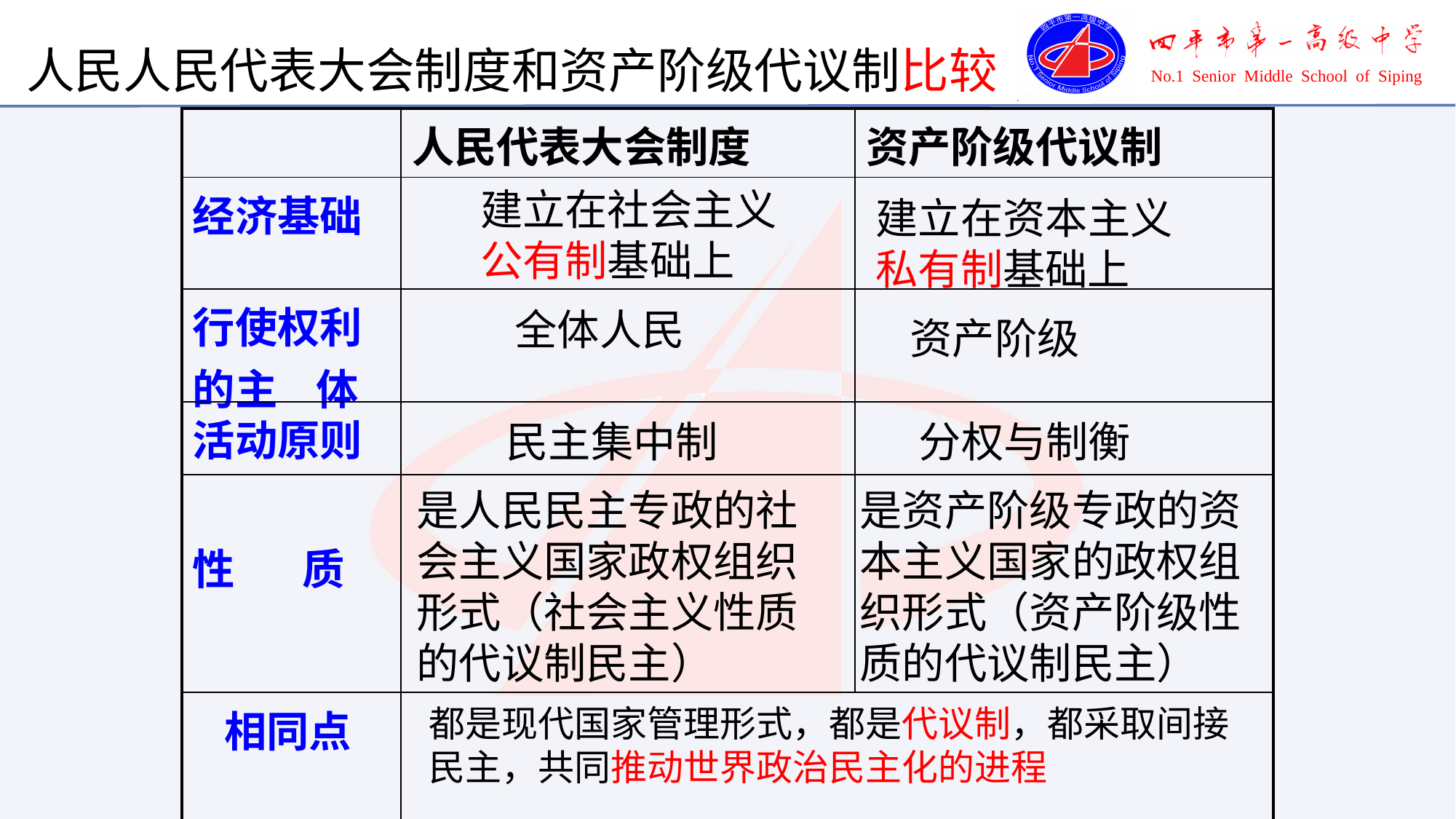

人民人民代表大会制度和资产阶级代议制比较
|  | 人民代表大会制度 | 资产阶级代议制 |
| --- | --- | --- |
| 经济基础 |  |  |
| 行使权利的主 体 |  |  |
| 活动原则 |  |  |
| 性 质 |  |  |
| 相同点 |  |  |
建立在社会主义公有制基础上
建立在资本主义私有制基础上
全体人民
资产阶级
民主集中制
分权与制衡
是人民民主专政的社会主义国家政权组织形式（社会主义性质的代议制民主）
是资产阶级专政的资本主义国家的政权组织形式（资产阶级性质的代议制民主）
都是现代国家管理形式，都是代议制，都采取间接民主，共同推动世界政治民主化的进程